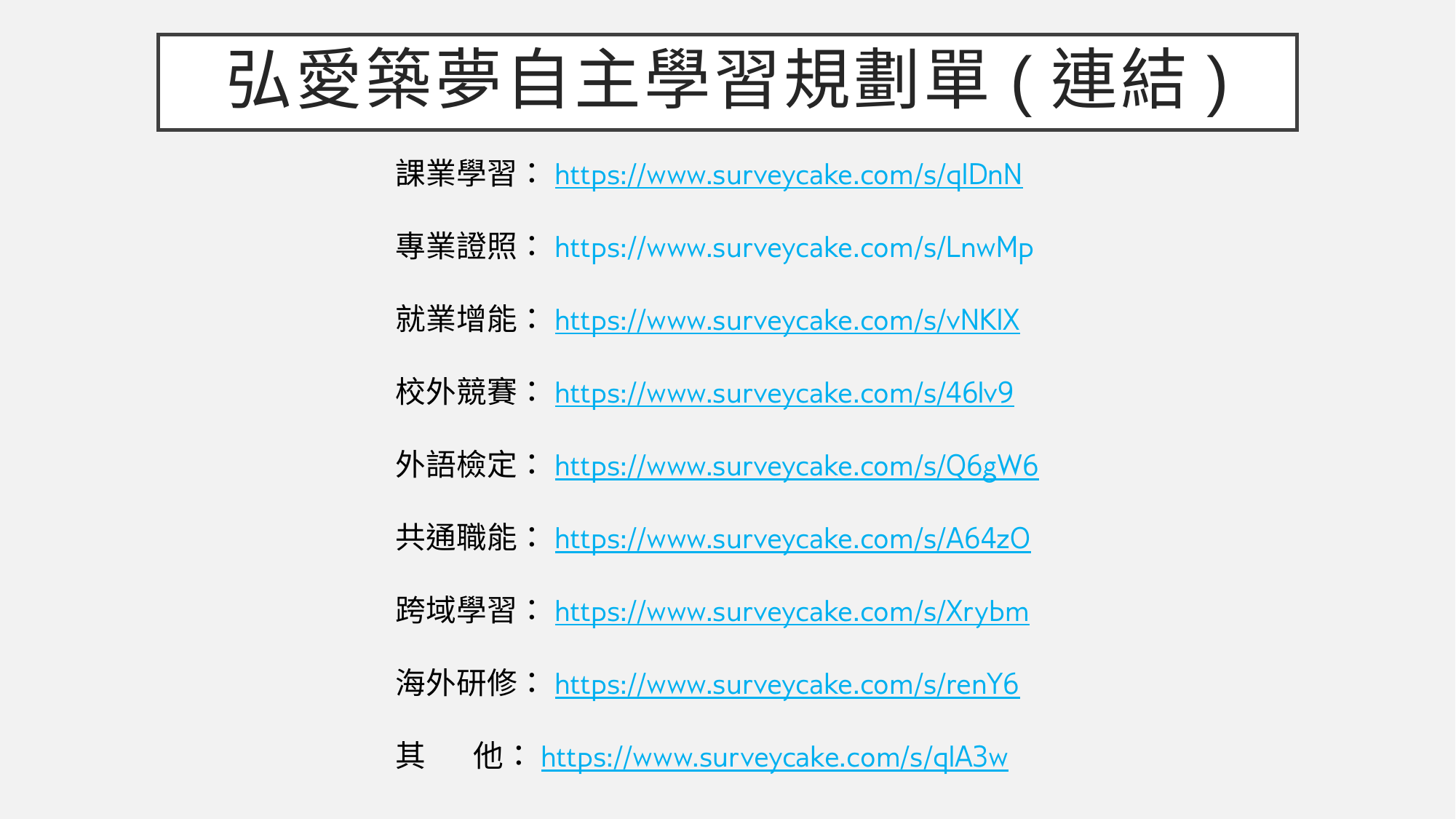

# 弘愛築夢自主學習規劃單(連結)
課業學習：https://www.surveycake.com/s/qlDnN

專業證照：https://www.surveycake.com/s/LnwMp

就業增能：https://www.surveycake.com/s/vNKlX

校外競賽：https://www.surveycake.com/s/46lv9

外語檢定：https://www.surveycake.com/s/Q6gW6

共通職能：https://www.surveycake.com/s/A64zO

跨域學習：https://www.surveycake.com/s/Xrybm

海外研修：https://www.surveycake.com/s/renY6

其       他：https://www.surveycake.com/s/qlA3w